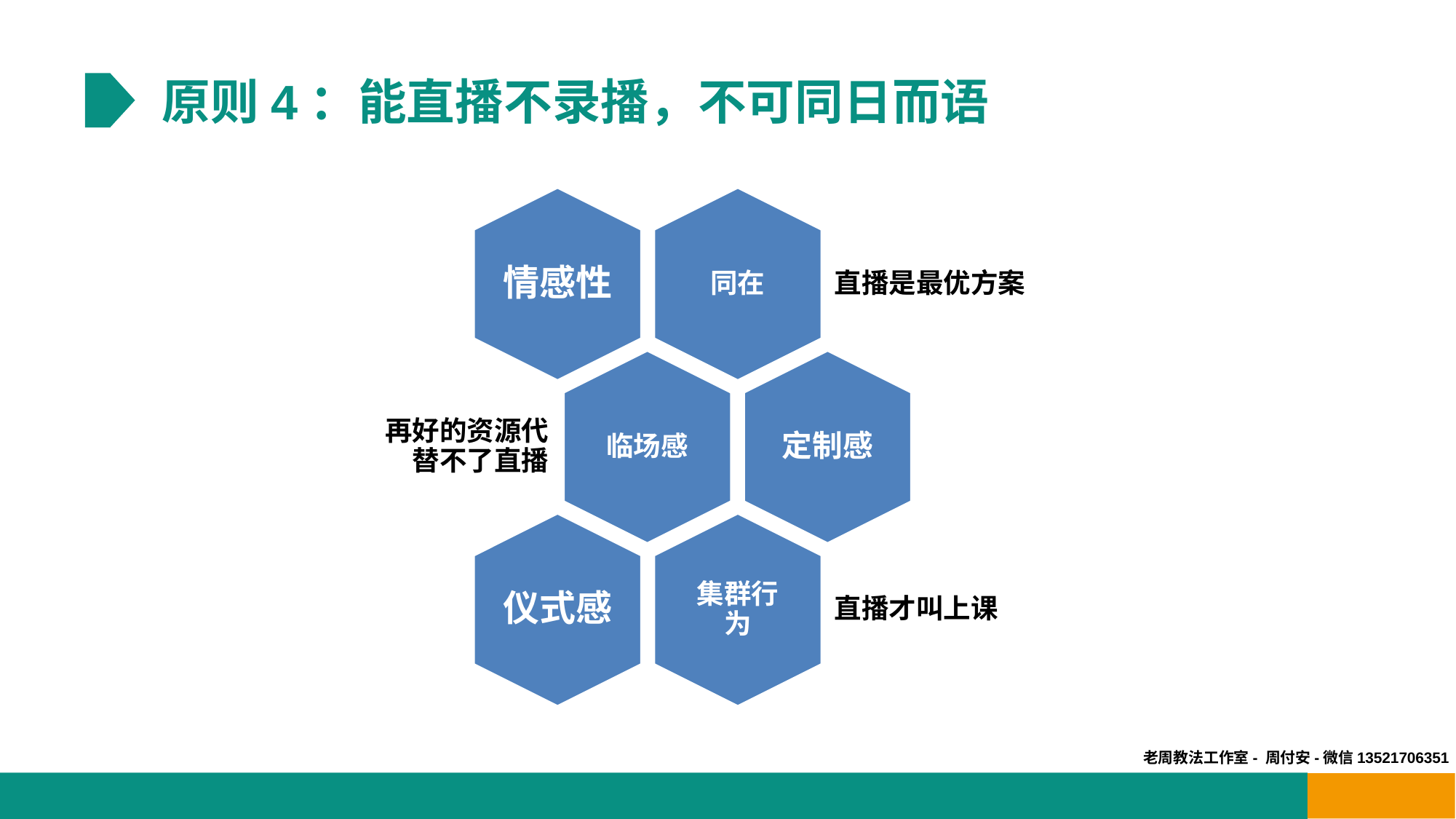

原则4：能直播不录播，不可同日而语
同在
直播是最优方案
情感性
临场感
再好的资源代替不了直播
定制感
集群行为
直播才叫上课
仪式感